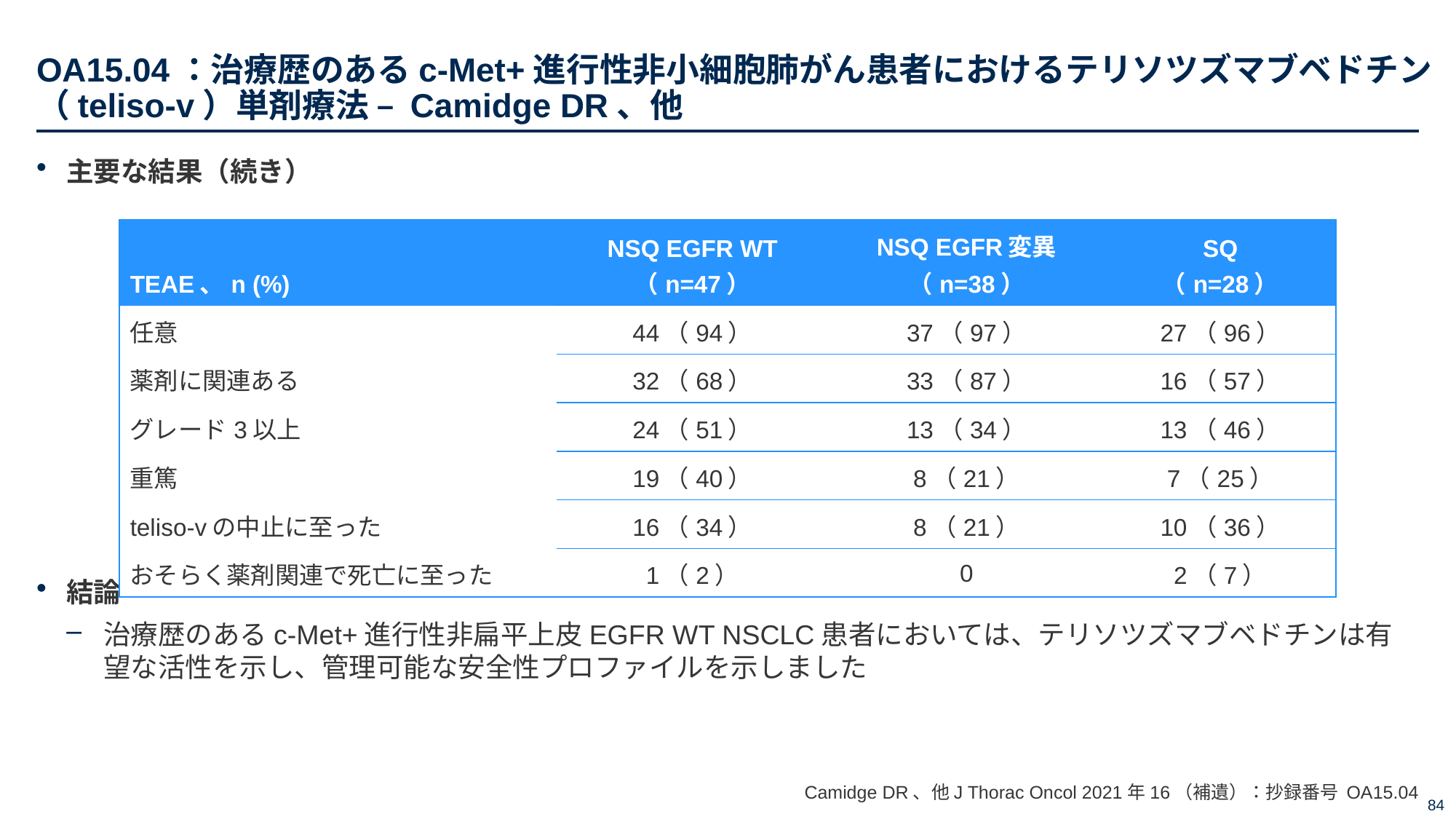

# OA15.04：治療歴のあるc-Met+進行性非小細胞肺がん患者におけるテリソツズマブベドチン（teliso-v）単剤療法 – Camidge DR、他
主要な結果（続き）
結論
治療歴のあるc-Met+進行性非扁平上皮EGFR WT NSCLC患者においては、テリソツズマブベドチンは有望な活性を示し、管理可能な安全性プロファイルを示しました
| TEAE、n (%) | NSQ EGFR WT （n=47） | NSQ EGFR変異 （n=38） | SQ （n=28） |
| --- | --- | --- | --- |
| 任意 | 44（94） | 37（97） | 27（96） |
| 薬剤に関連ある | 32（68） | 33（87） | 16（57） |
| グレード3以上 | 24（51） | 13（34） | 13（46） |
| 重篤 | 19（40） | 8（21） | 7（25） |
| teliso-vの中止に至った | 16（34） | 8（21） | 10（36） |
| おそらく薬剤関連で死亡に至った | 1（2） | 0 | 2（7） |
Camidge DR、他J Thorac Oncol 2021年16（補遺）：抄録番号 OA15.04